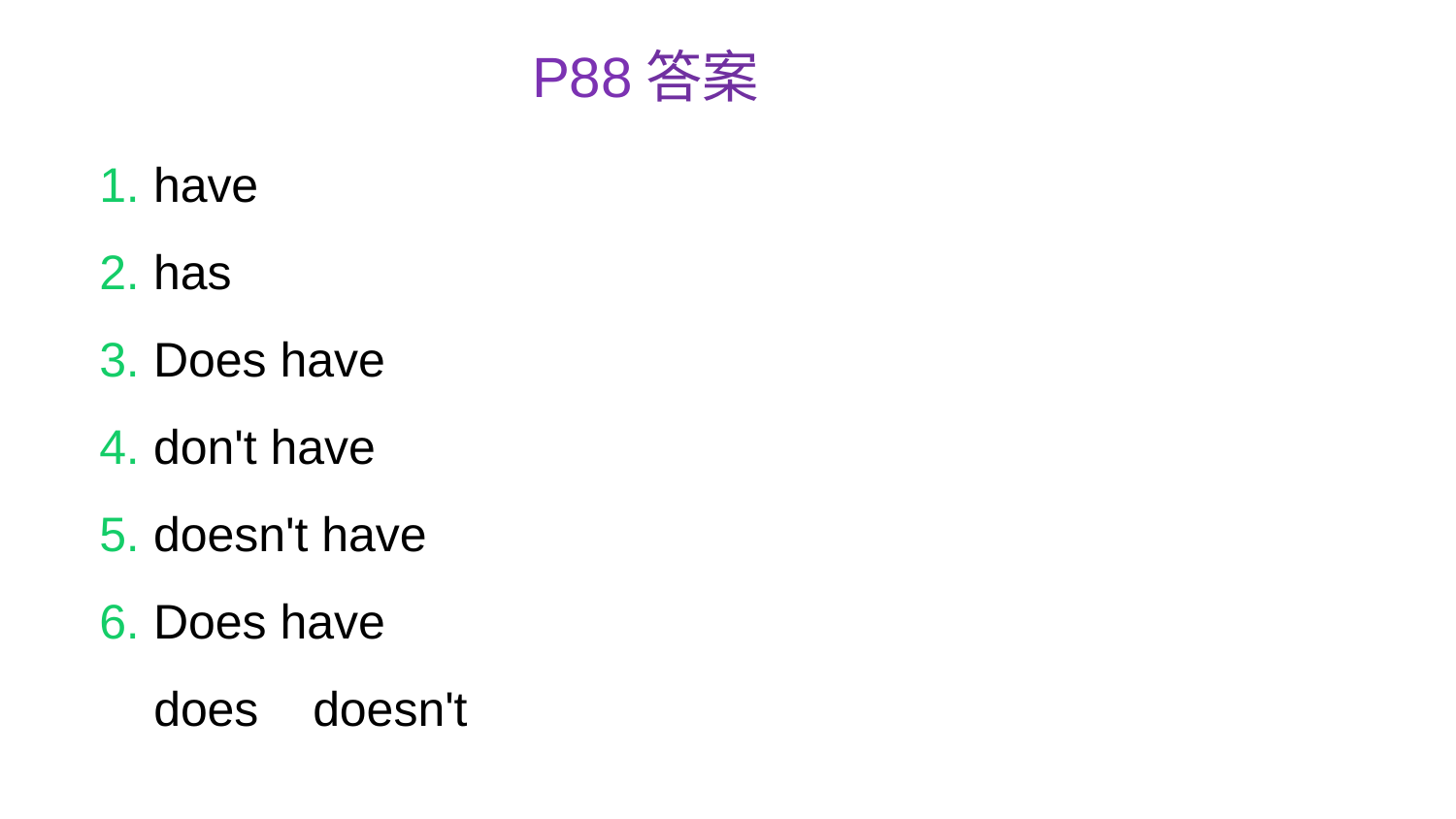

P88答案
1. have
2. has
3. Does have
4. don't have
5. doesn't have
6. Does have
    does    doesn't